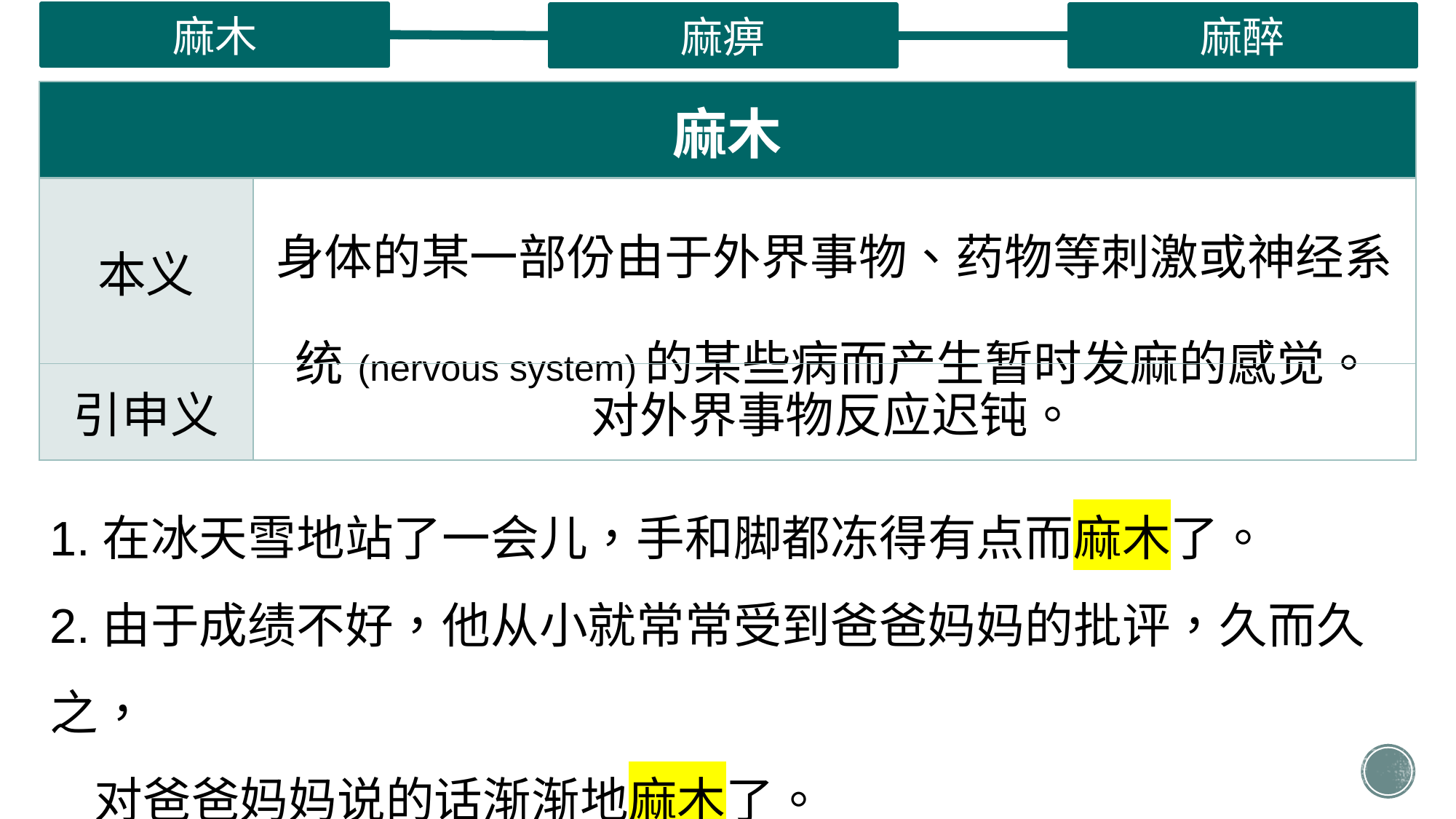

麻木
麻痹
麻醉
| 麻木 |  |
| --- | --- |
| 本义 | 身体的某一部份由于外界事物、药物等刺激或神经系统(nervous system)的某些病而产生暂时发麻的感觉。 |
| 引申义 | 对外界事物反应迟钝。 |
1.在冰天雪地站了一会儿，手和脚都冻得有点而麻木了。
2.由于成绩不好，他从小就常常受到爸爸妈妈的批评，久而久之，
   对爸爸妈妈说的话渐渐地麻木了。